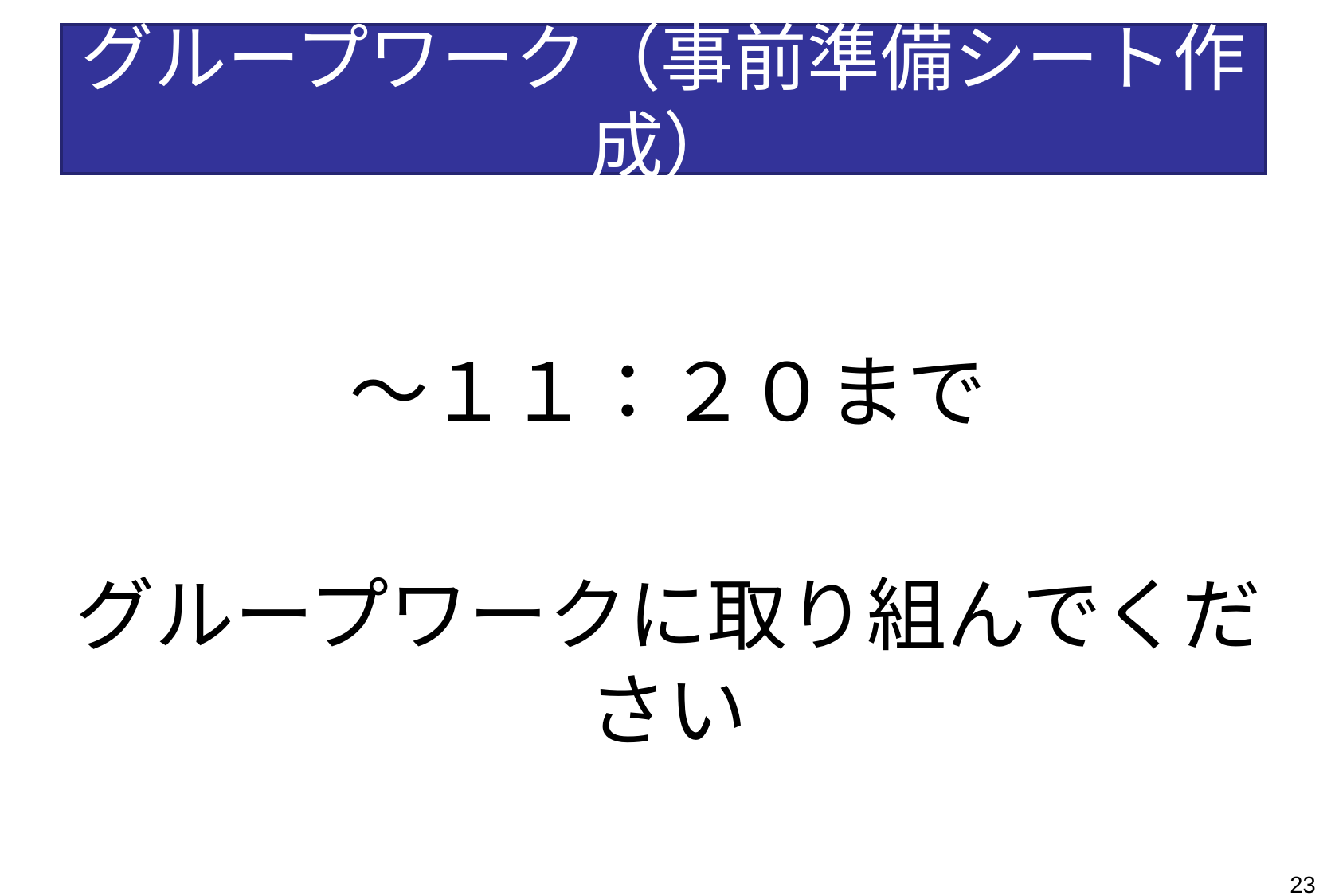

# グループワーク（事前準備シート作成）
～１１：２０まで

グループワークに取り組んでください
23